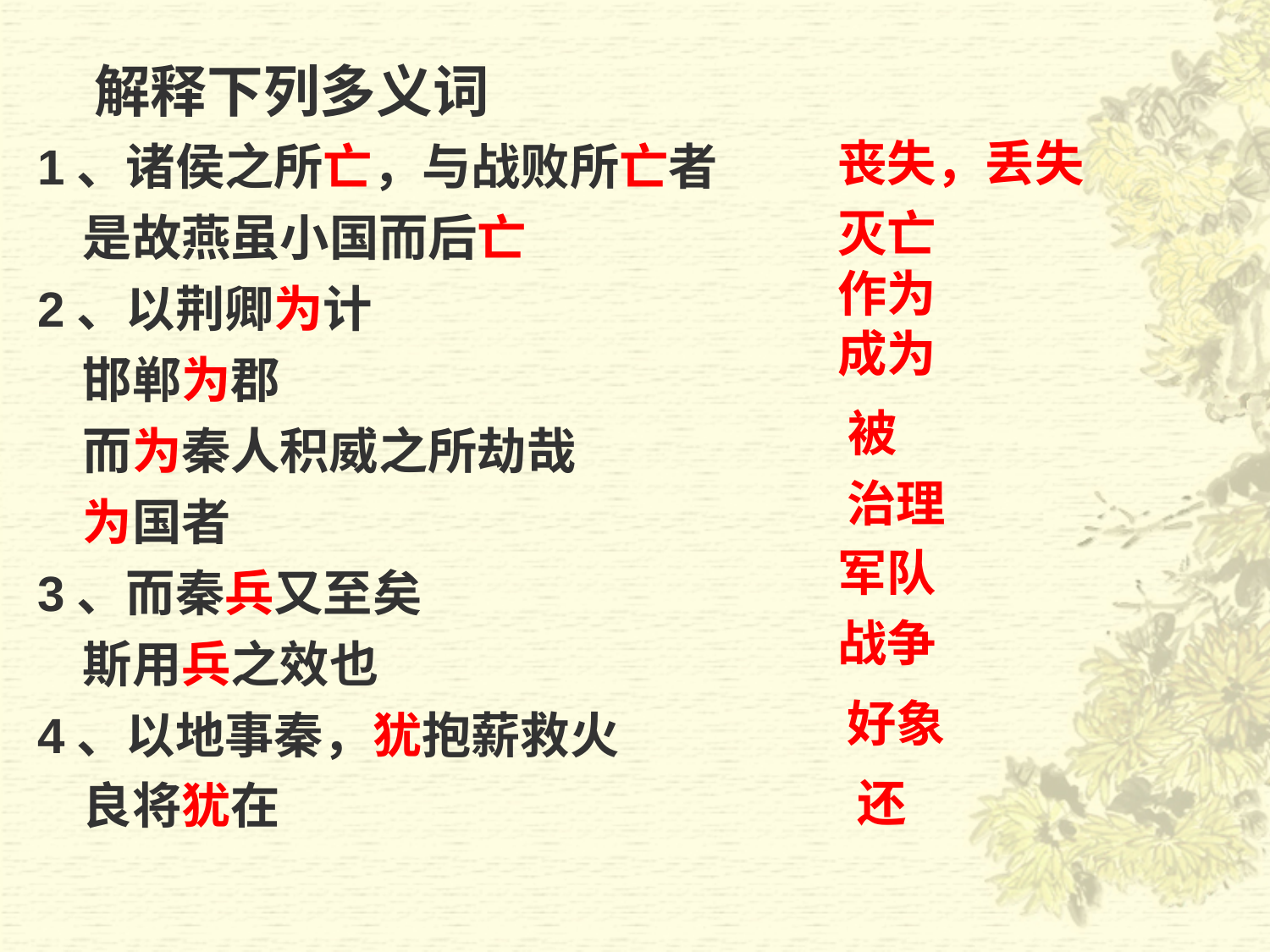

解释下列多义词
1、诸侯之所亡，与战败所亡者
   是故燕虽小国而后亡
2、以荆卿为计
   邯郸为郡
   而为秦人积威之所劫哉
   为国者
3、而秦兵又至矣
   斯用兵之效也
4、以地事秦，犹抱薪救火
   良将犹在

丧失，丢失
灭亡

作为
成为
被
治理
军队

战争
好象
还